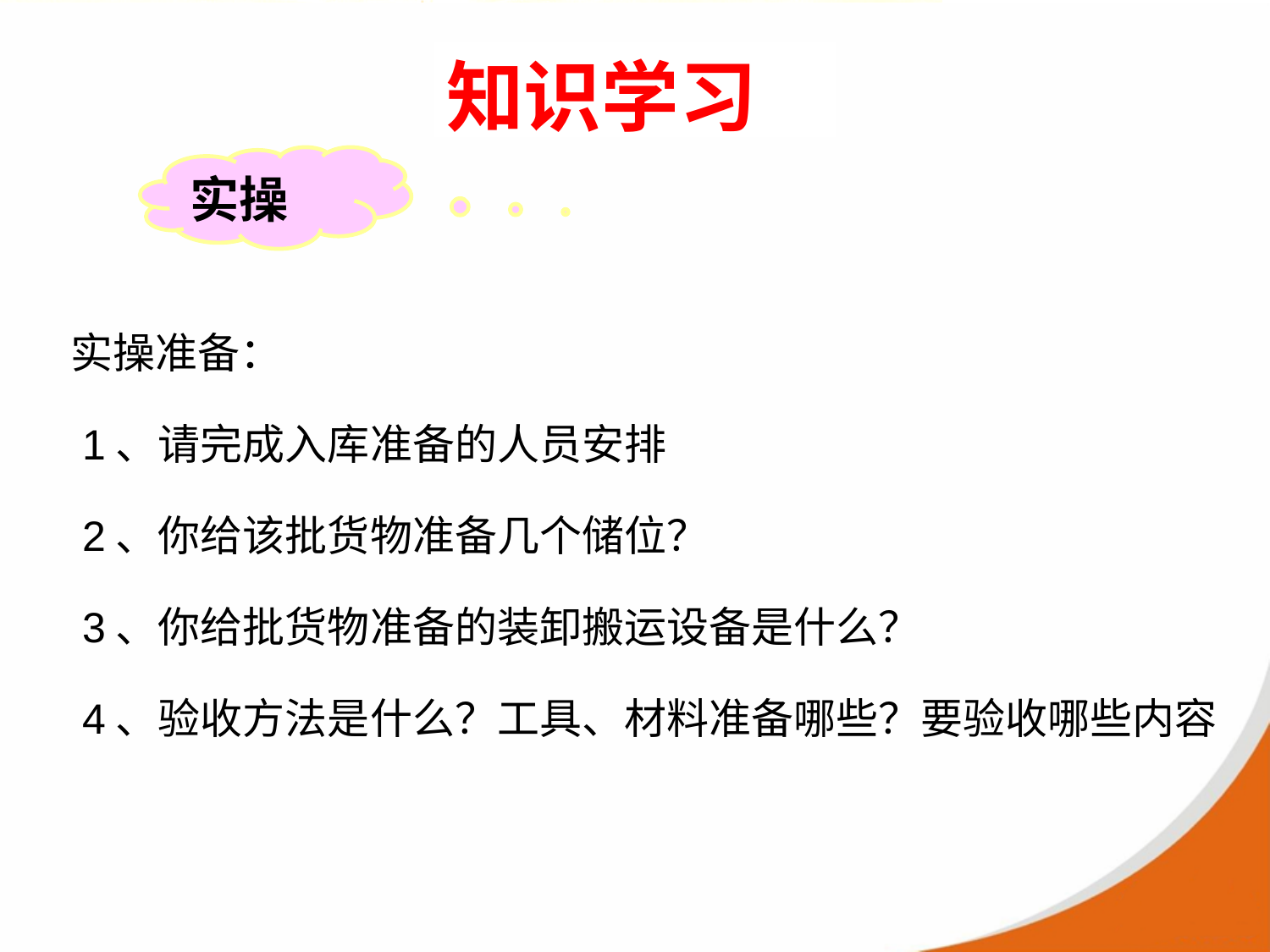

知识学习
实操

实操准备：

 1、请完成入库准备的人员安排

 2、你给该批货物准备几个储位？

 3、你给批货物准备的装卸搬运设备是什么？

 4、验收方法是什么？工具、材料准备哪些？要验收哪些内容